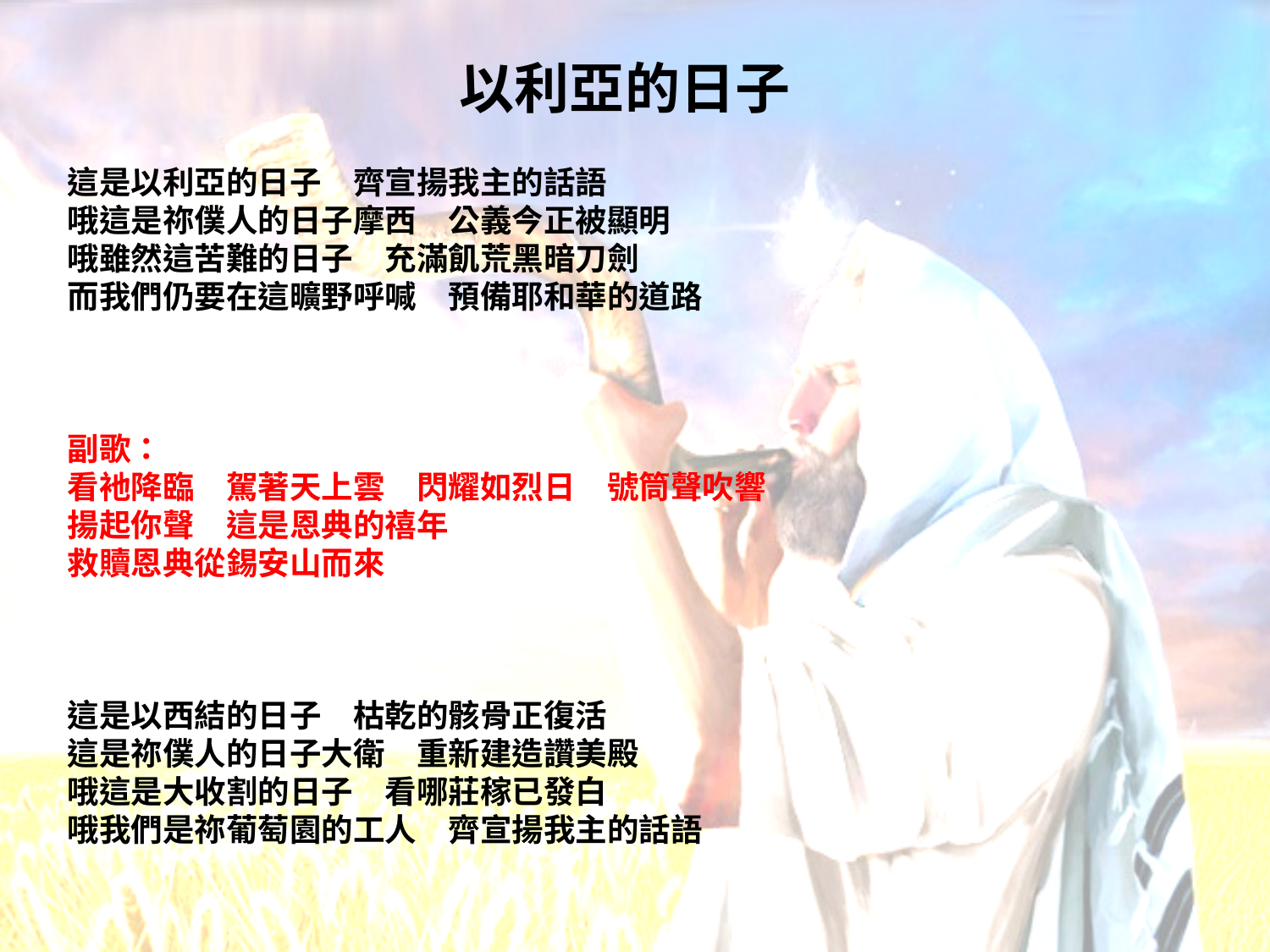

# 以利亞的日子
這是以利亞的日子　齊宣揚我主的話語
哦這是祢僕人的日子摩西　公義今正被顯明
哦雖然這苦難的日子　充滿飢荒黑暗刀劍
而我們仍要在這曠野呼喊　預備耶和華的道路

副歌：
看衪降臨　駕著天上雲　閃耀如烈日　號筒聲吹響
揚起你聲　這是恩典的禧年
救贖恩典從錫安山而來

這是以西結的日子　枯乾的骸骨正復活
這是祢僕人的日子大衛　重新建造讚美殿
哦這是大收割的日子　看哪莊稼已發白
哦我們是祢葡萄園的工人　齊宣揚我主的話語